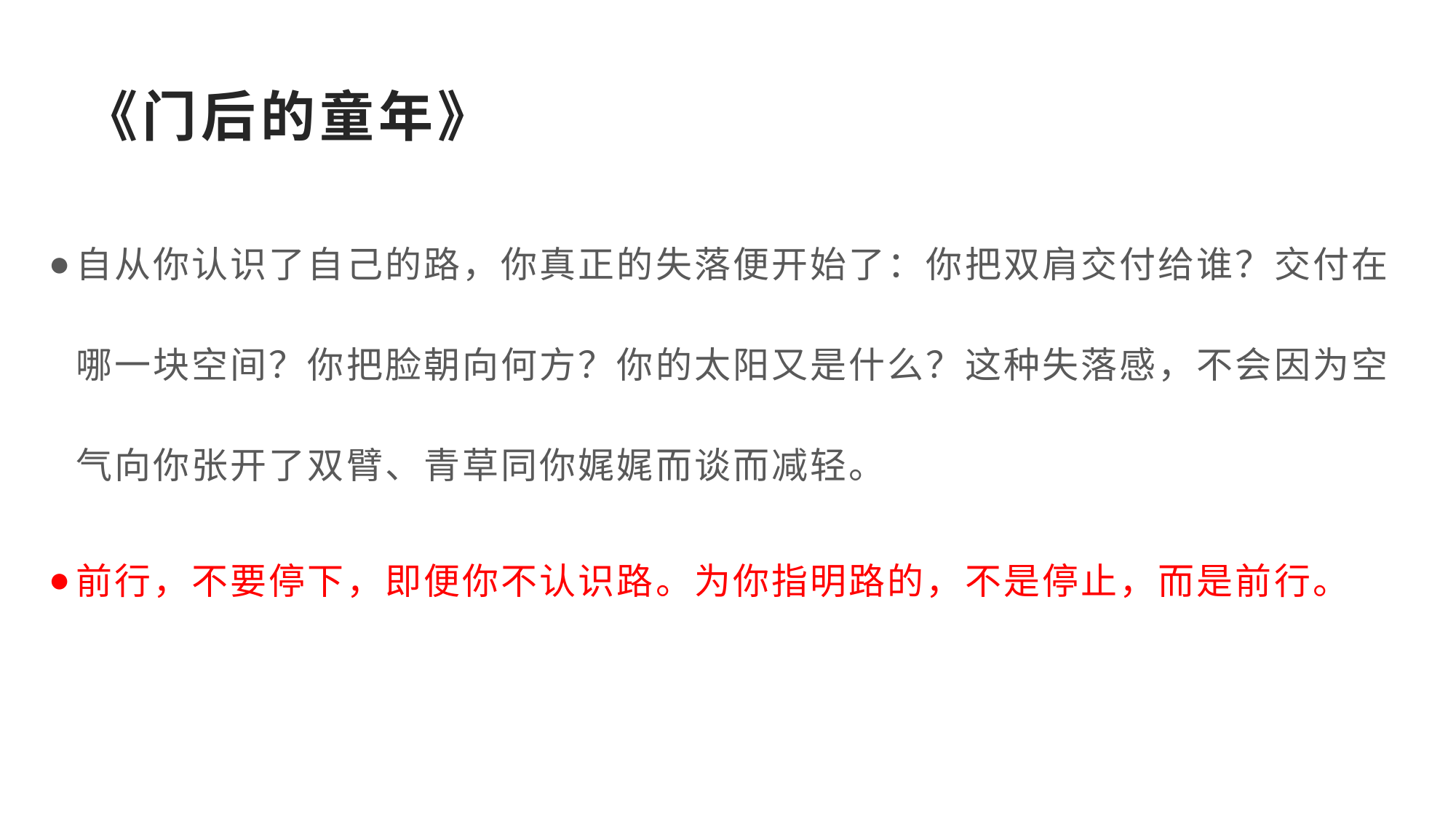

# 《门后的童年》
自从你认识了自己的路，你真正的失落便开始了：你把双肩交付给谁？交付在哪一块空间？你把脸朝向何方？你的太阳又是什么？这种失落感，不会因为空气向你张开了双臂、青草同你娓娓而谈而减轻。
前行，不要停下，即便你不认识路。为你指明路的，不是停止，而是前行。